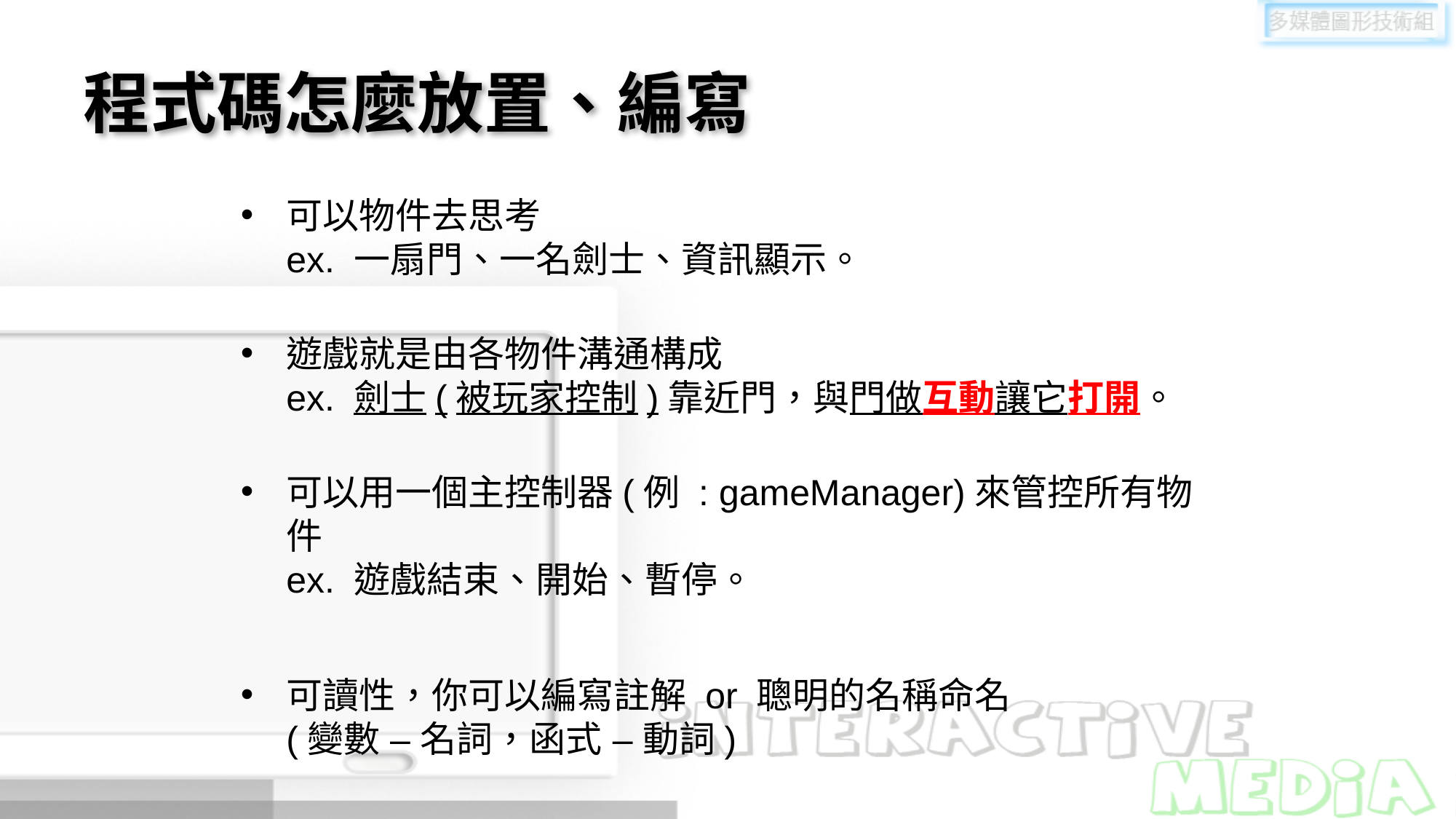

# 程式碼怎麼放置、編寫
可以物件去思考
ex. 一扇門、一名劍士、資訊顯示。
遊戲就是由各物件溝通構成
ex. 劍士(被玩家控制)靠近門，與門做互動讓它打開。
可以用一個主控制器(例 : gameManager)來管控所有物件
ex. 遊戲結束、開始、暫停。

可讀性，你可以編寫註解 or 聰明的名稱命名
(變數 – 名詞，函式 – 動詞)